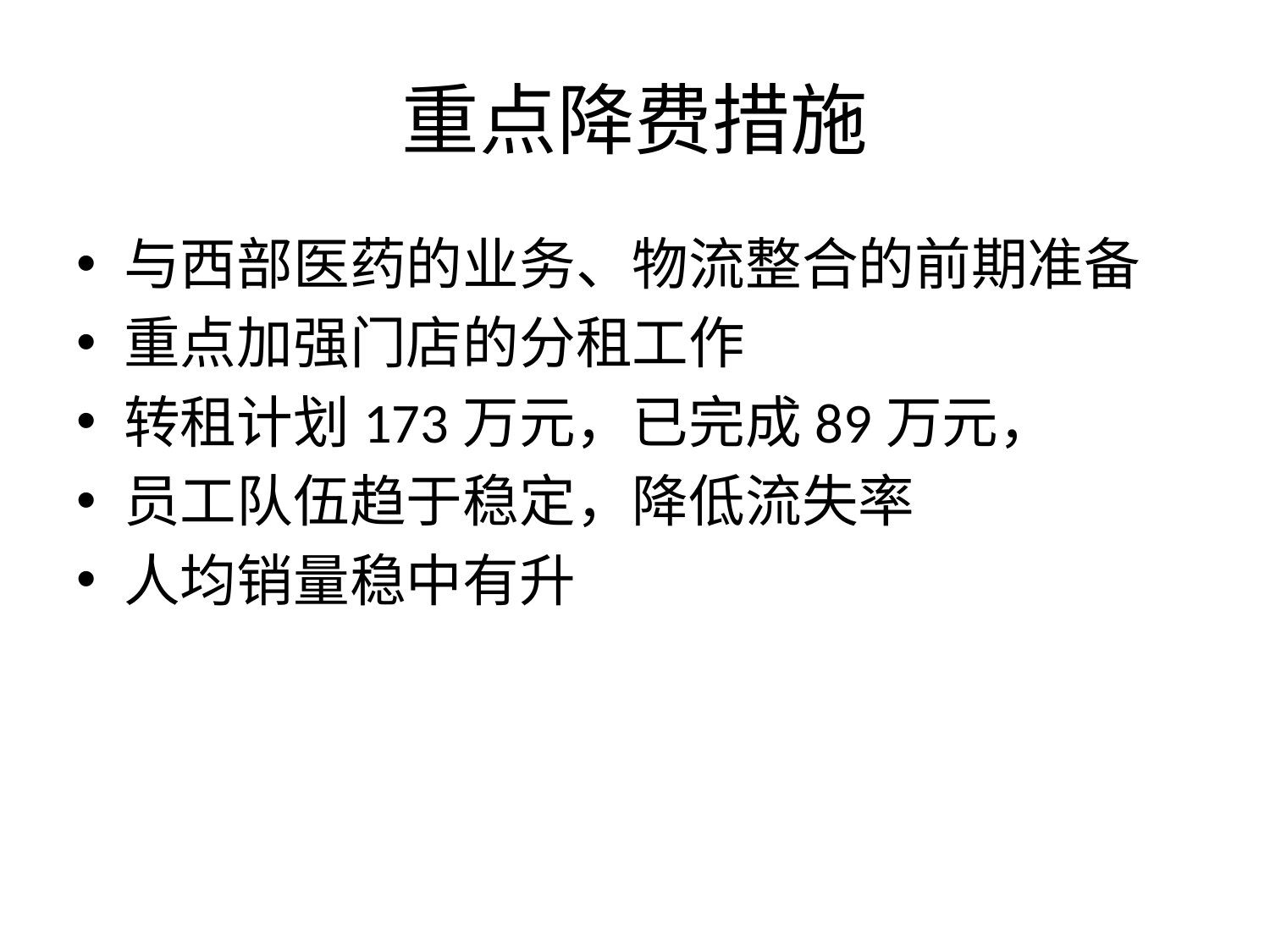

# 重点降费措施
与西部医药的业务、物流整合的前期准备
重点加强门店的分租工作
转租计划173万元，已完成89万元，
员工队伍趋于稳定，降低流失率
人均销量稳中有升